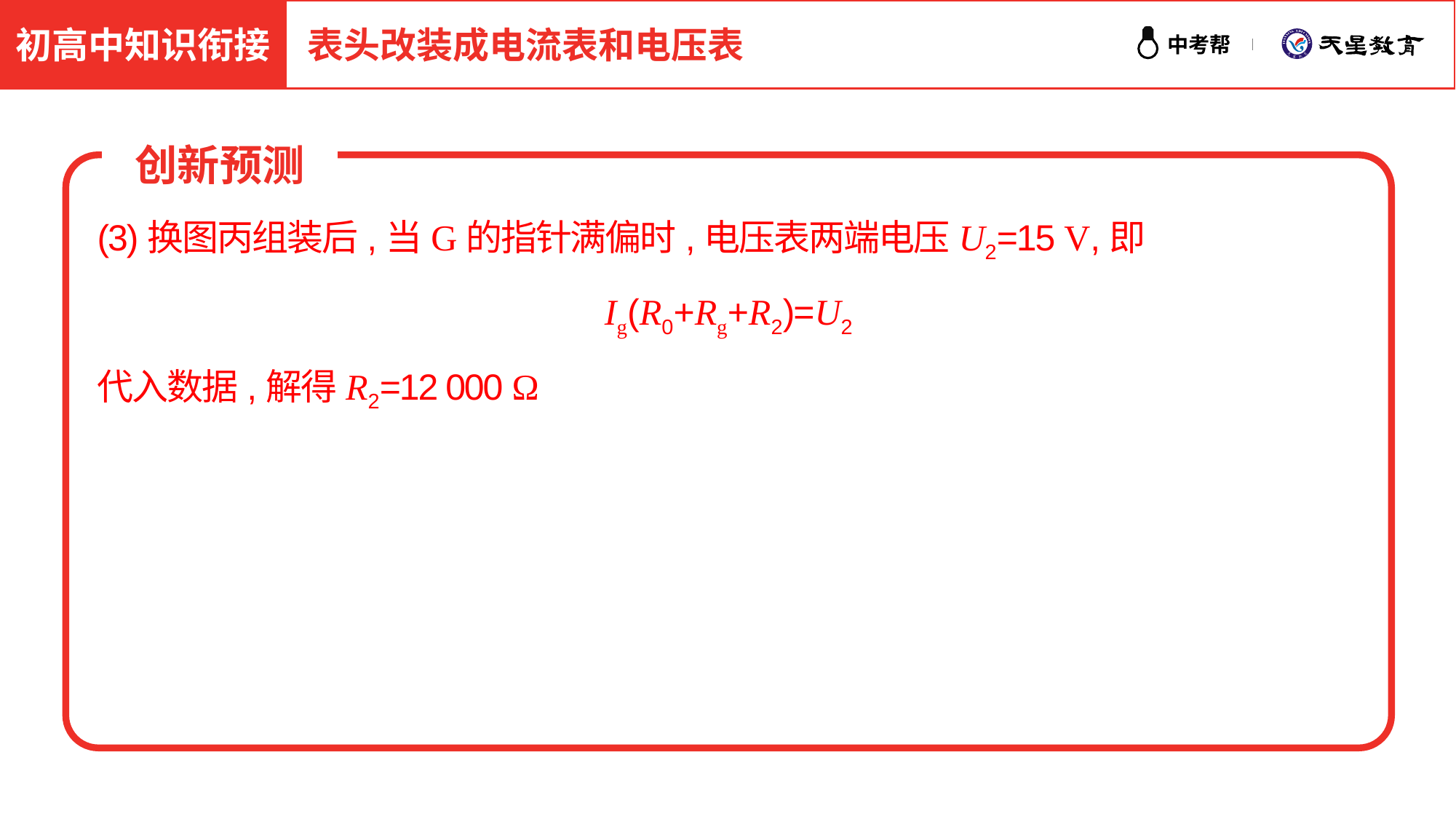

初高中知识衔接
表头改装成电流表和电压表
创新预测

(3)换图丙组装后,当G的指针满偏时,电压表两端电压U2=15 V,即
Ig(R0+Rg+R2)=U2
代入数据,解得R2=12 000 Ω